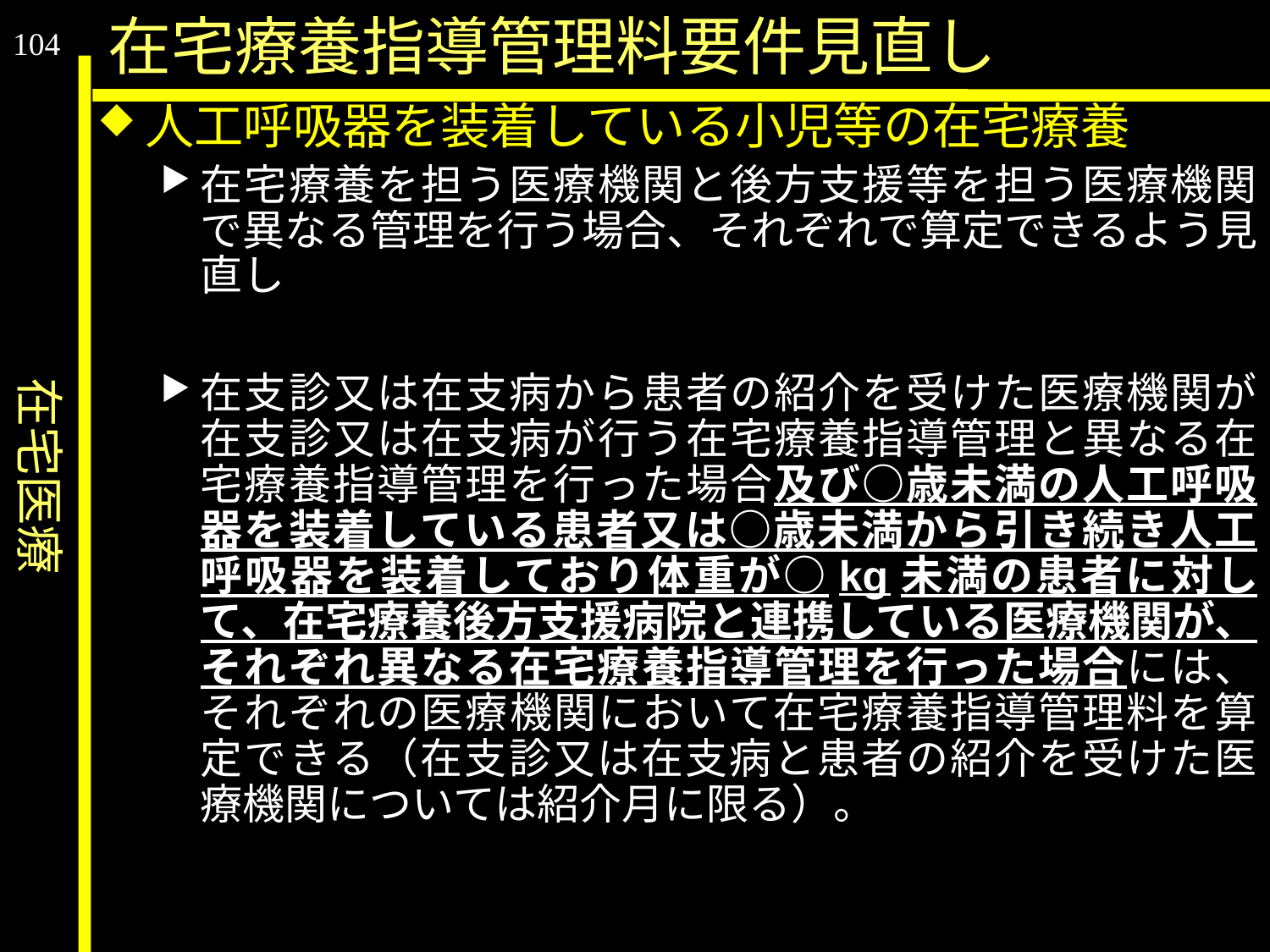

在宅医療
在宅療養指導管理料要件見直し
104

人工呼吸器を装着している小児等の在宅療養
在宅療養を担う医療機関と後方支援等を担う医療機関で異なる管理を行う場合、それぞれで算定できるよう見直し

在支診又は在支病から患者の紹介を受けた医療機関が在支診又は在支病が行う在宅療養指導管理と異なる在宅療養指導管理を行った場合及び○歳未満の人工呼吸器を装着している患者又は○歳未満から引き続き人工呼吸器を装着しており体重が○kg未満の患者に対して、在宅療養後方支援病院と連携している医療機関が、それぞれ異なる在宅療養指導管理を行った場合には、それぞれの医療機関において在宅療養指導管理料を算定できる（在支診又は在支病と患者の紹介を受けた医療機関については紹介月に限る）。